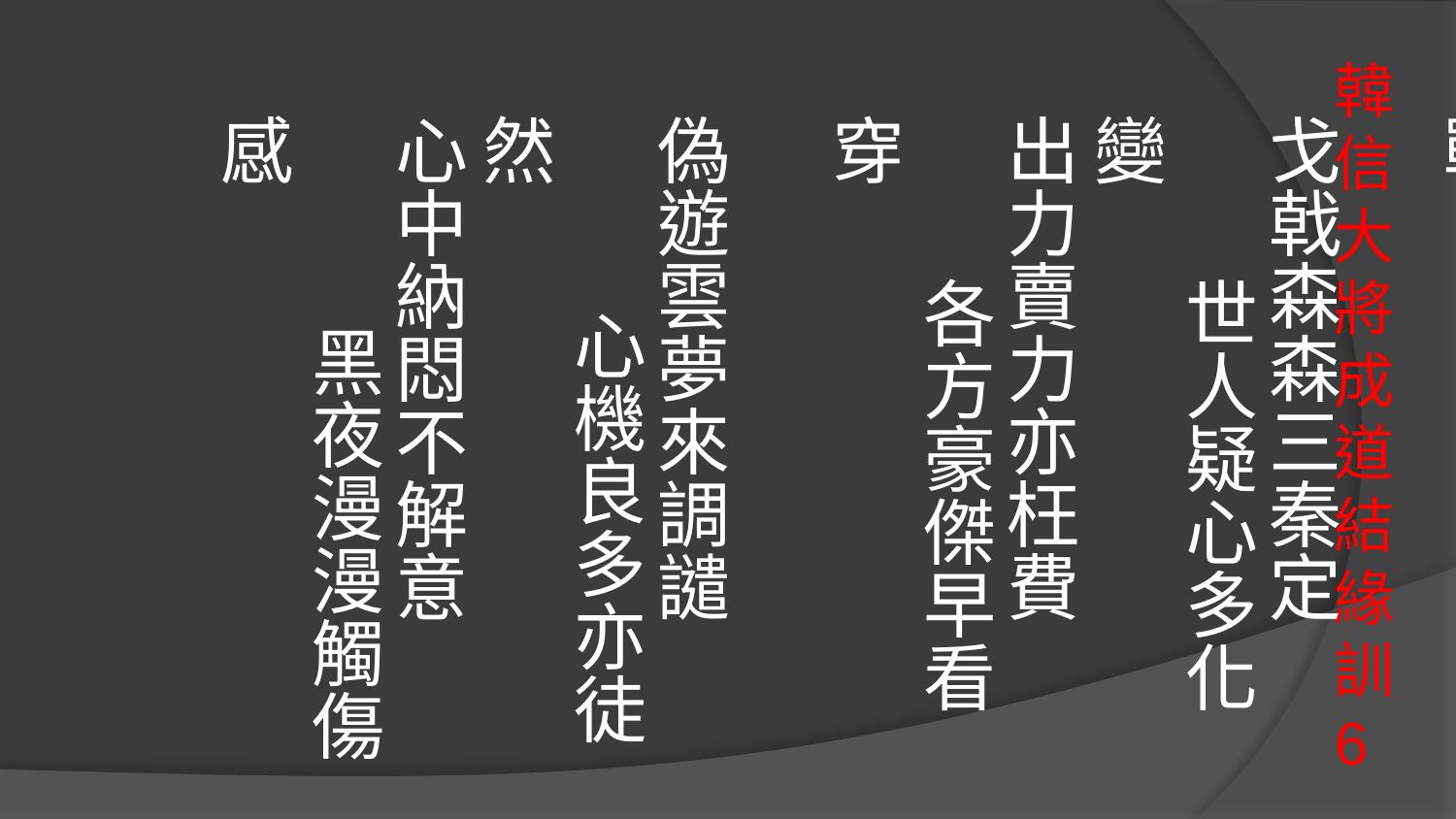

飄零天涯四方走                           一朝夢醒感泣然
曾為漢王打天下                      井陘背水之一戰
戈戟森森三秦定                    世人疑心多化變
出力賣力亦枉費                    各方豪傑早看穿
偽遊雲夢來調譴                      心機良多亦徒然
心中納悶不解意                       黑夜漫漫觸傷感
# 韓信大將成道結緣訓6